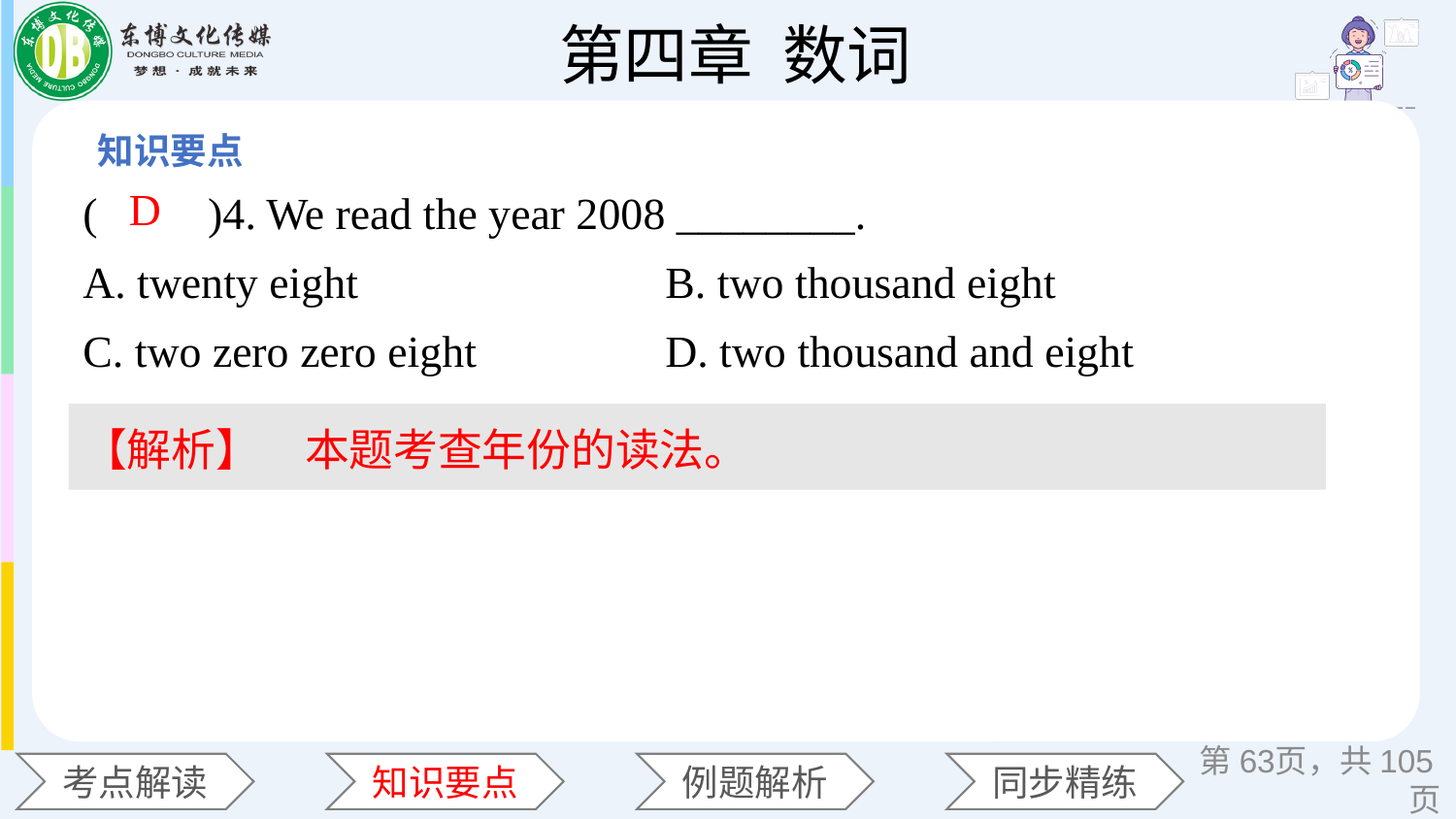

(　　)4. We read the year 2008 ________.
A. twenty eight    		B. two thousand eight
C. two zero zero eight    	D. two thousand and eight
D
【解析】　本题考查年份的读法。
第63页，共105页